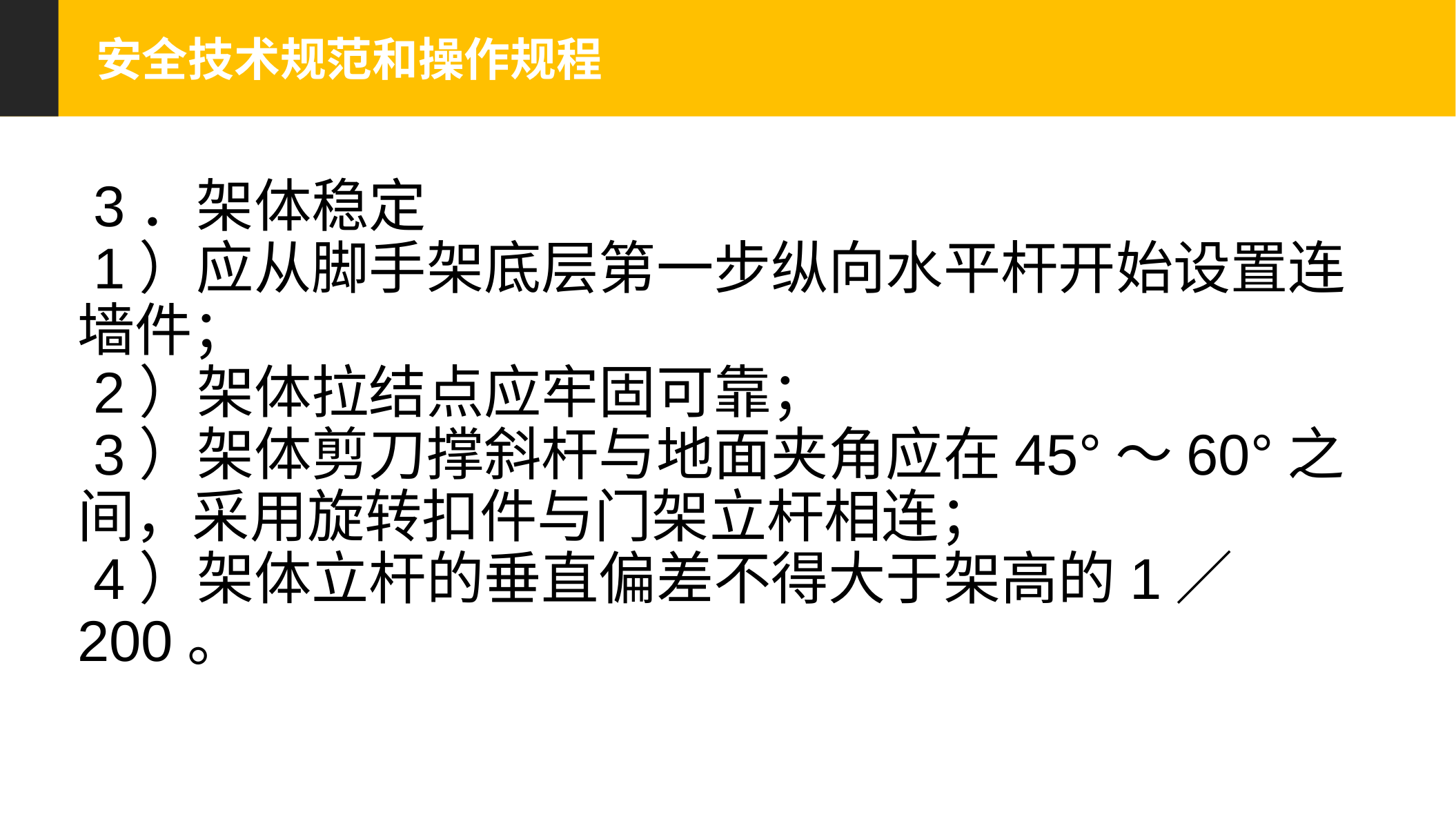

安全技术规范和操作规程
 3．架体稳定
 1）应从脚手架底层第一步纵向水平杆开始设置连墙件；
 2）架体拉结点应牢固可靠；
 3）架体剪刀撑斜杆与地面夹角应在45°～60°之间，采用旋转扣件与门架立杆相连；
 4）架体立杆的垂直偏差不得大于架高的1／200。